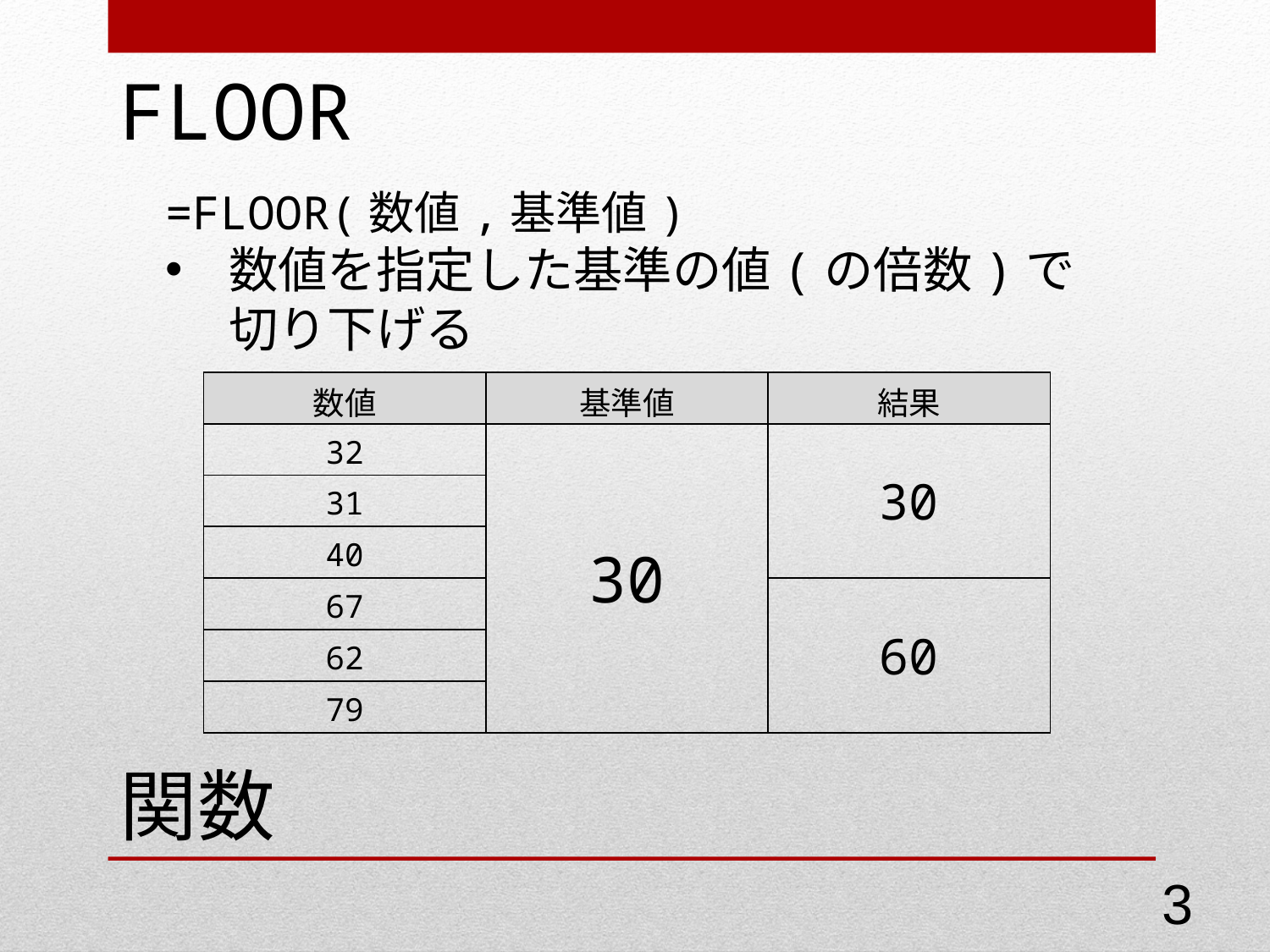

FLOOR
=FLOOR(数値,基準値)
数値を指定した基準の値(の倍数)で
切り下げる

| 数値 | 基準値 | 結果 |
| --- | --- | --- |
| 32 | 30 | 30 |
| 31 |  |  |
| 40 |  |  |
| 67 |  | 60 |
| 62 |  |  |
| 79 |  |  |
関数
3